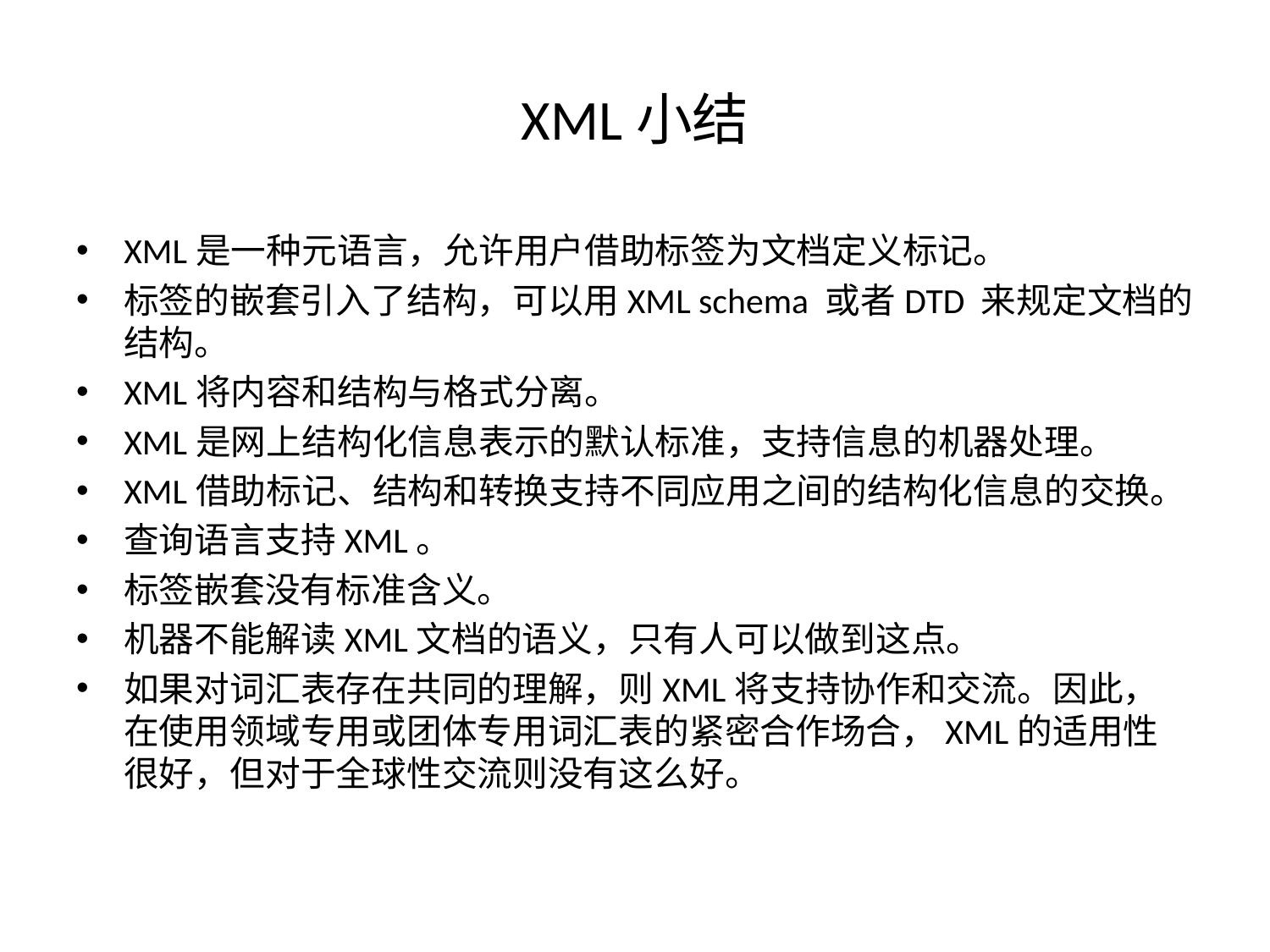

# XML小结
XML是一种元语言，允许用户借助标签为文档定义标记。
标签的嵌套引入了结构，可以用XML schema 或者DTD 来规定文档的结构。
XML将内容和结构与格式分离。
XML是网上结构化信息表示的默认标准，支持信息的机器处理。
XML借助标记、结构和转换支持不同应用之间的结构化信息的交换。
查询语言支持XML。
标签嵌套没有标准含义。
机器不能解读XML文档的语义，只有人可以做到这点。
如果对词汇表存在共同的理解，则XML将支持协作和交流。因此，在使用领域专用或团体专用词汇表的紧密合作场合，XML的适用性很好，但对于全球性交流则没有这么好。